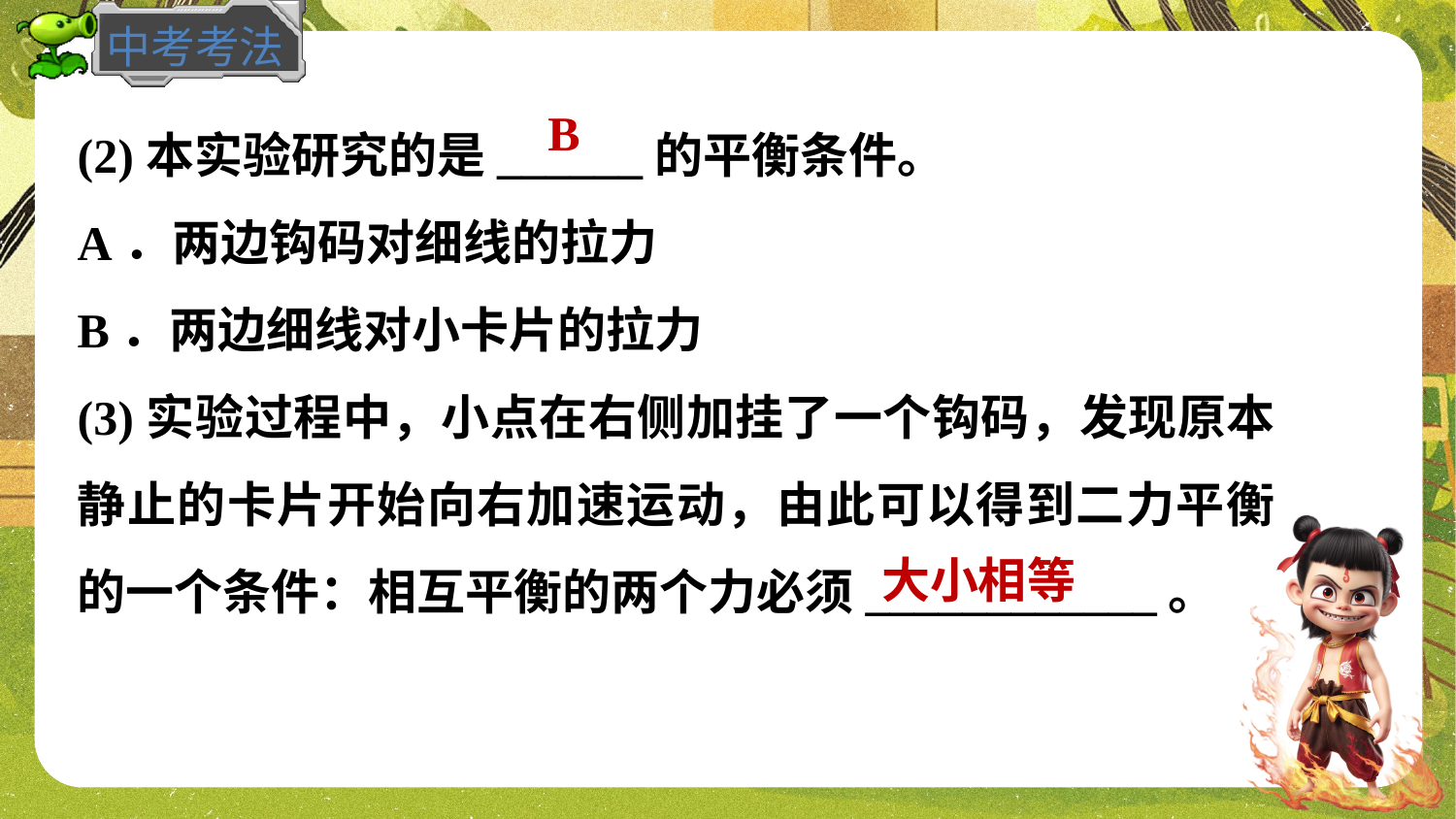

(2)本实验研究的是______的平衡条件。
A．两边钩码对细线的拉力
B．两边细线对小卡片的拉力
(3)实验过程中，小点在右侧加挂了一个钩码，发现原本静止的卡片开始向右加速运动，由此可以得到二力平衡的一个条件：相互平衡的两个力必须____________。
B
大小相等